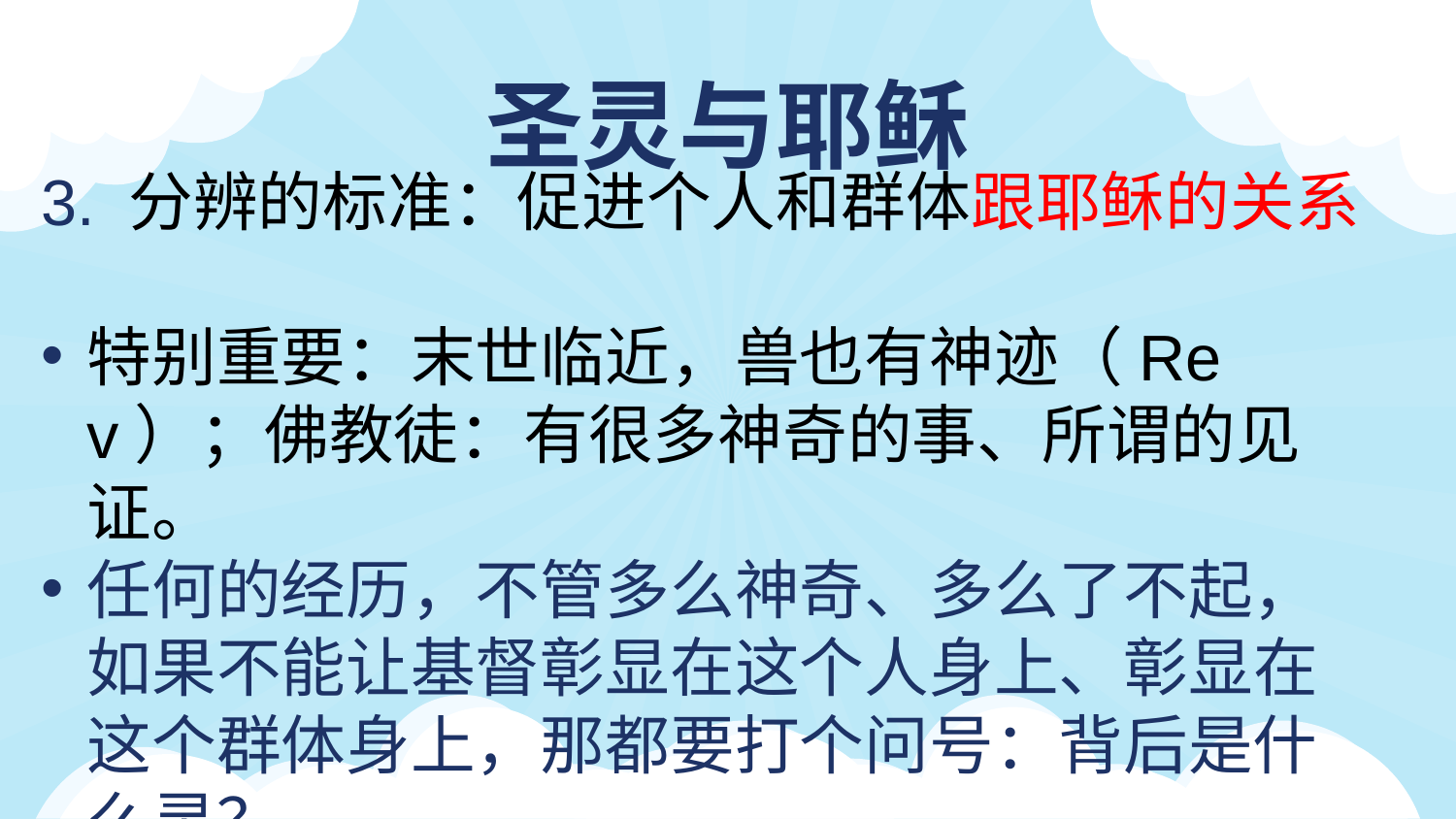

圣灵与耶稣
3. 分辨的标准：促进个人和群体跟耶稣的关系

特别重要：末世临近，兽也有神迹（Rev）；佛教徒：有很多神奇的事、所谓的见证。
任何的经历，不管多么神奇、多么了不起，如果不能让基督彰显在这个人身上、彰显在这个群体身上，那都要打个问号：背后是什么灵？